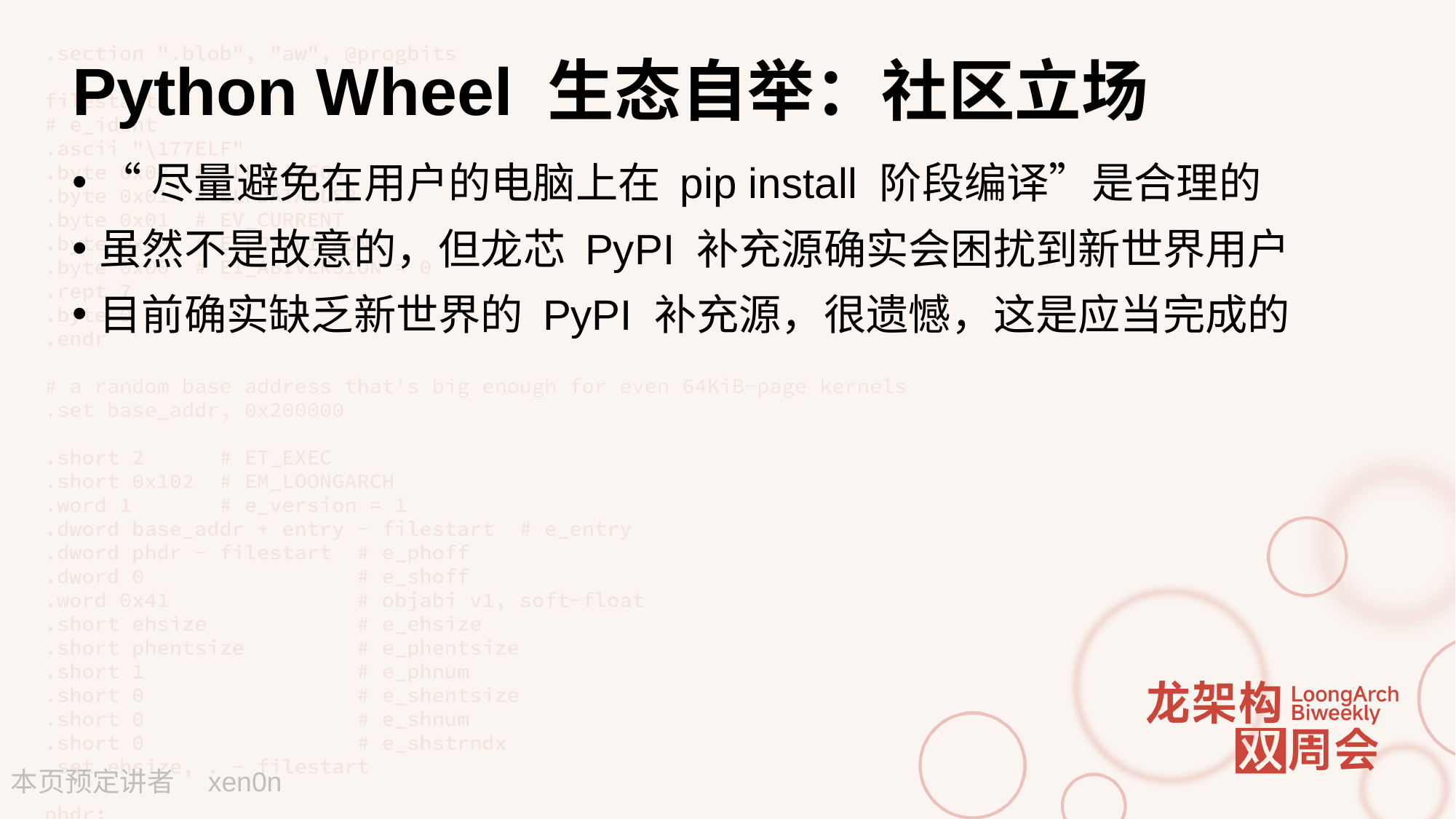

# Python Wheel 生态自举：社区立场
“尽量避免在用户的电脑上在 pip install 阶段编译”是合理的
虽然不是故意的，但龙芯 PyPI 补充源确实会困扰到新世界用户
目前确实缺乏新世界的 PyPI 补充源，很遗憾，这是应当完成的
xen0n